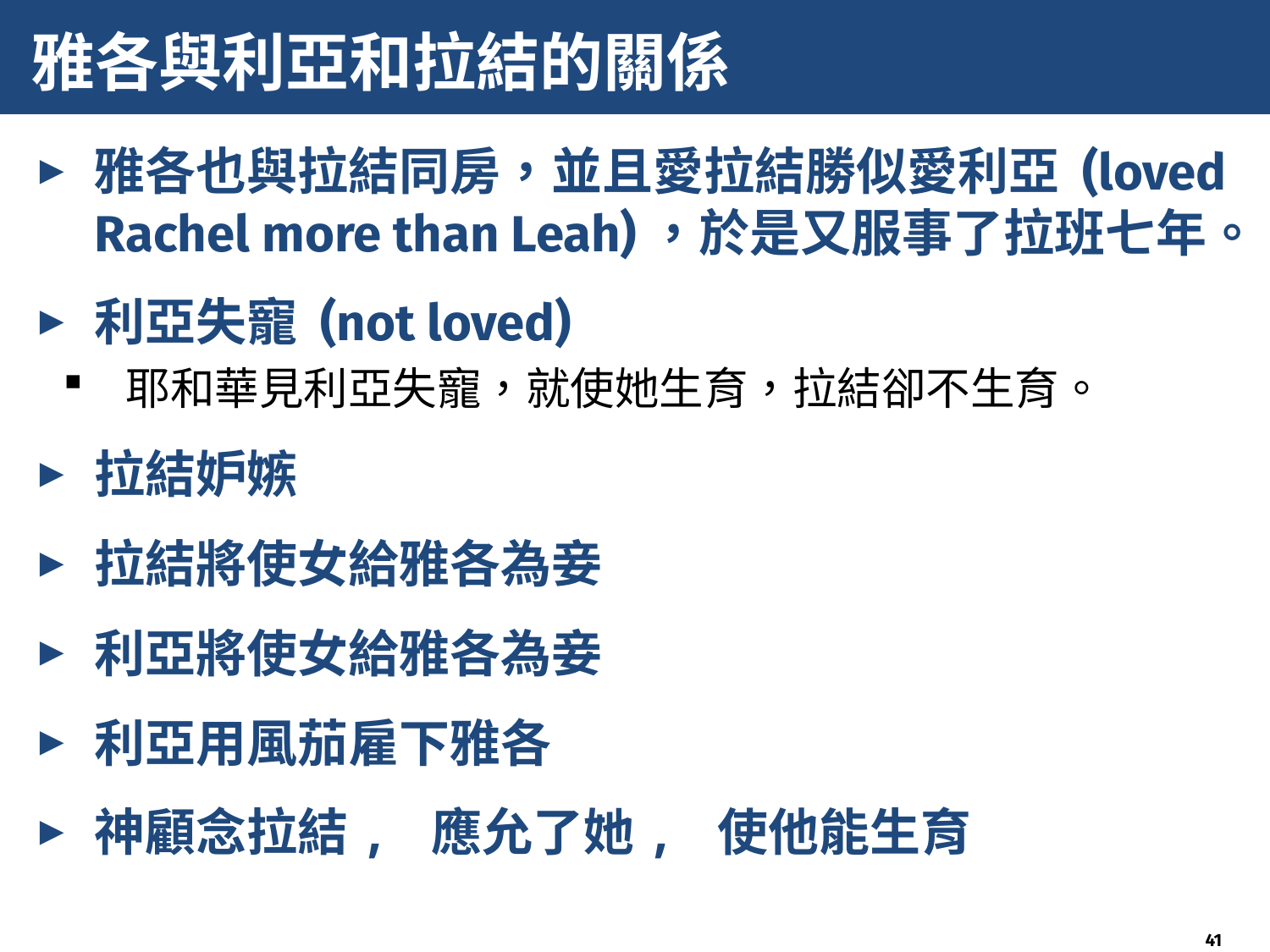

# 雅各與利亞和拉結的關係
雅各也與拉結同房，並且愛拉結勝似愛利亞 (loved Rachel more than Leah)，於是又服事了拉班七年。
利亞失寵 (not loved)
耶和華見利亞失寵，就使她生育，拉結卻不生育。
拉結妒嫉
拉結將使女給雅各為妾
利亞將使女給雅各為妾
利亞用風茄雇下雅各
神顧念拉結, 應允了她, 使他能生育